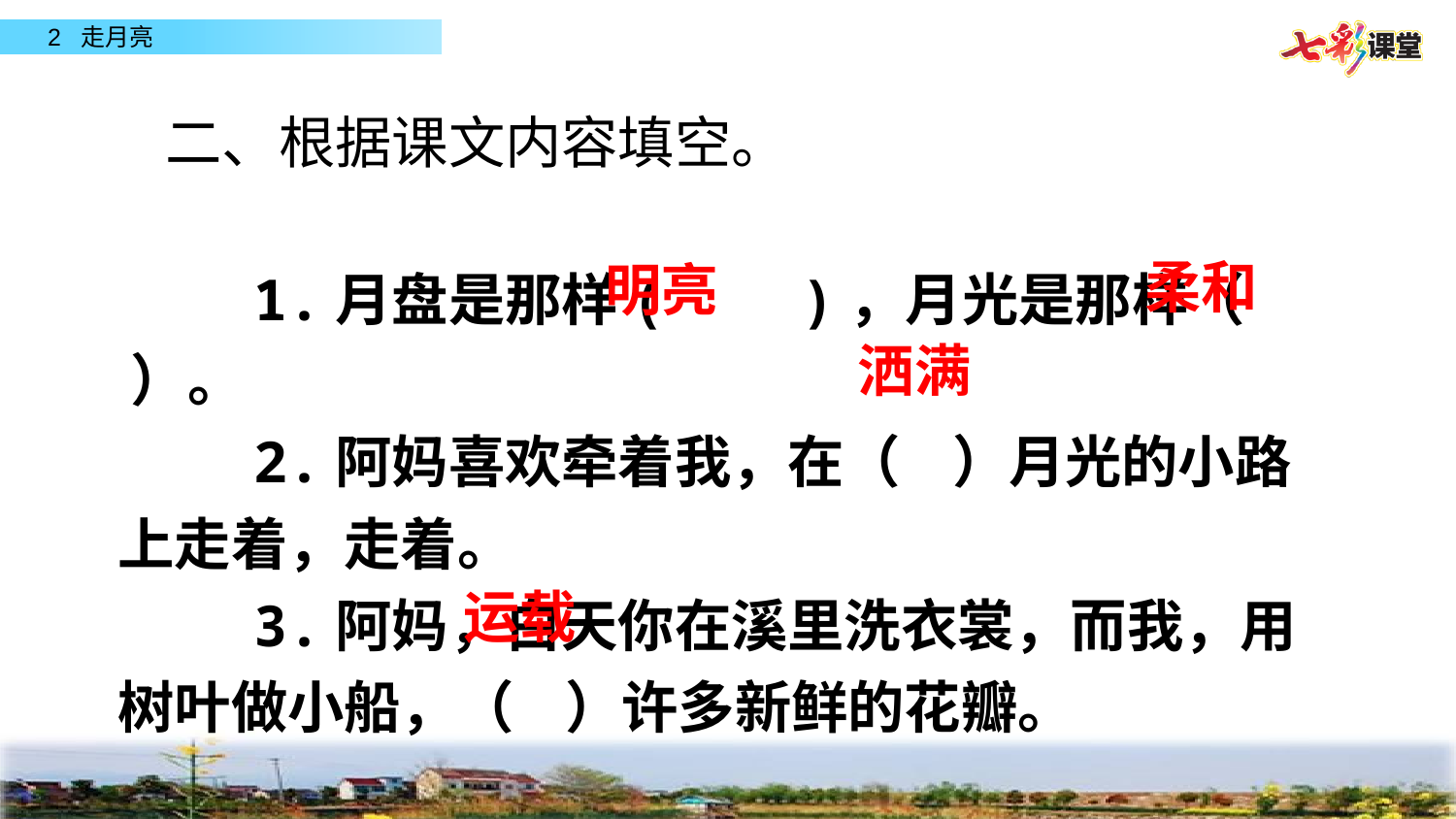

二、根据课文内容填空。
柔和
    1.月盘是那样(    )，月光是那样（    ）。
    2.阿妈喜欢牵着我，在（    ）月光的小路上走着，走着。
    3.阿妈，白天你在溪里洗衣裳，而我，用树叶做小船，（    ）许多新鲜的花瓣。
明亮
洒满
运载